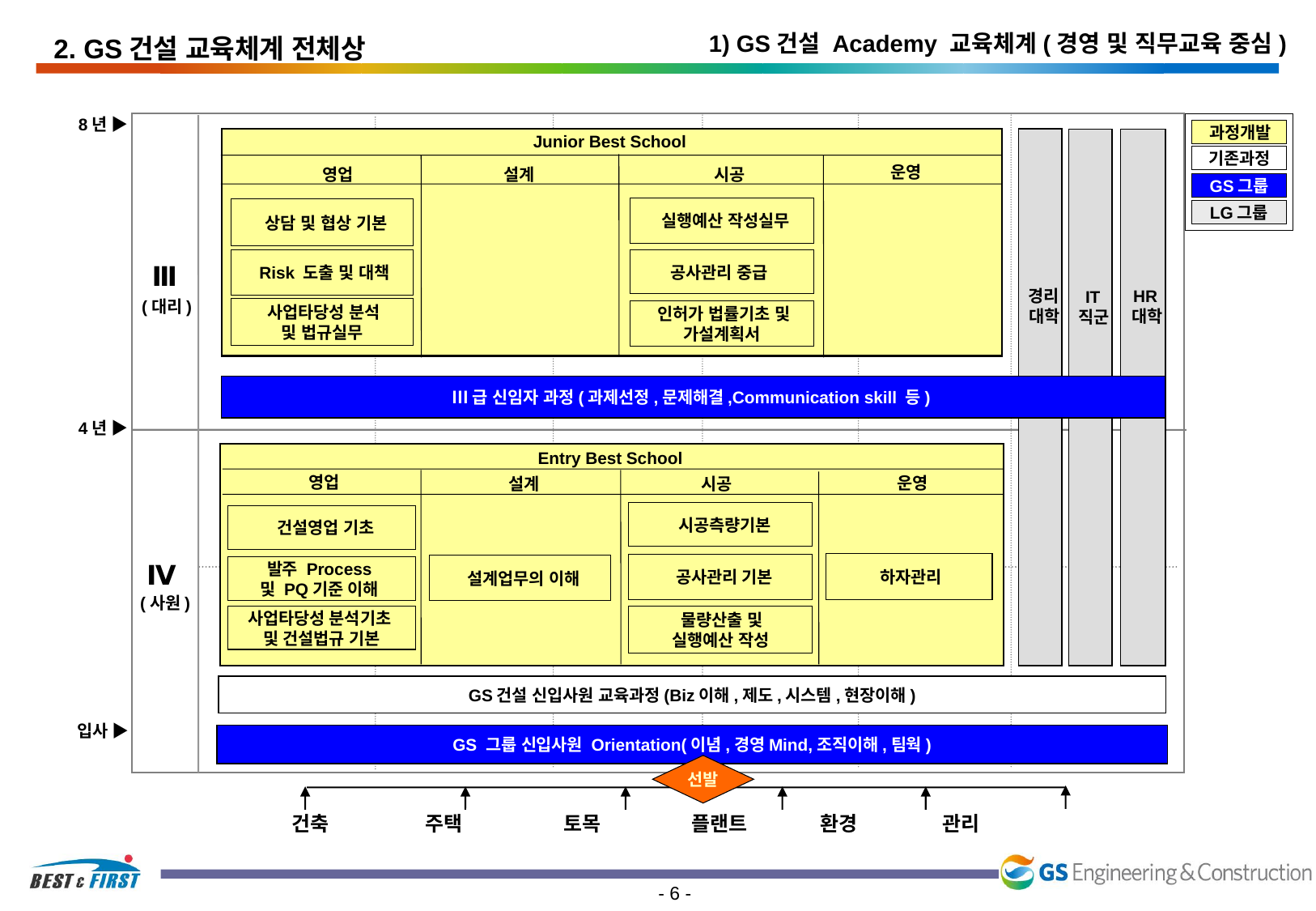

1) GS건설 Academy 교육체계(경영 및 직무교육 중심)
2. GS건설 교육체계 전체상
 8년 ▶

 과정개발
기존과정
GS그룹
LG그룹

Junior Best School

  경리
  대학

  IT
  직군

 HR
 대학

운영

영업
설계
시공

  실행예산 작성실무
 상담 및 협상 기본
 Risk 도출 및 대책
 공사관리 중급
Ⅲ
(대리)
 사업타당성 분석
및 법규실무
 인허가 법률기초 및
가설계획서
Ⅲ급 신임자 과정(과제선정,문제해결,Communication skill 등)
4년 ▶

Entry Best School

영업
운영
설계
시공

 시공측량기본
 건설영업 기초
Ⅳ
 하자관리
 공사관리 기본
 설계업무의 이해
발주 Process
및 PQ기준 이해

(사원)
사업타당성 분석기초
및 건설법규 기본
 물량산출 및
실행예산 작성
GS건설 신입사원 교육과정(Biz이해,제도,시스템,현장이해)
입사 ▶
GS 그룹 신입사원 Orientation(이념,경영Mind,조직이해,팀웍)
선발

 건축                 주택                  토목                플랜트             환경               관리